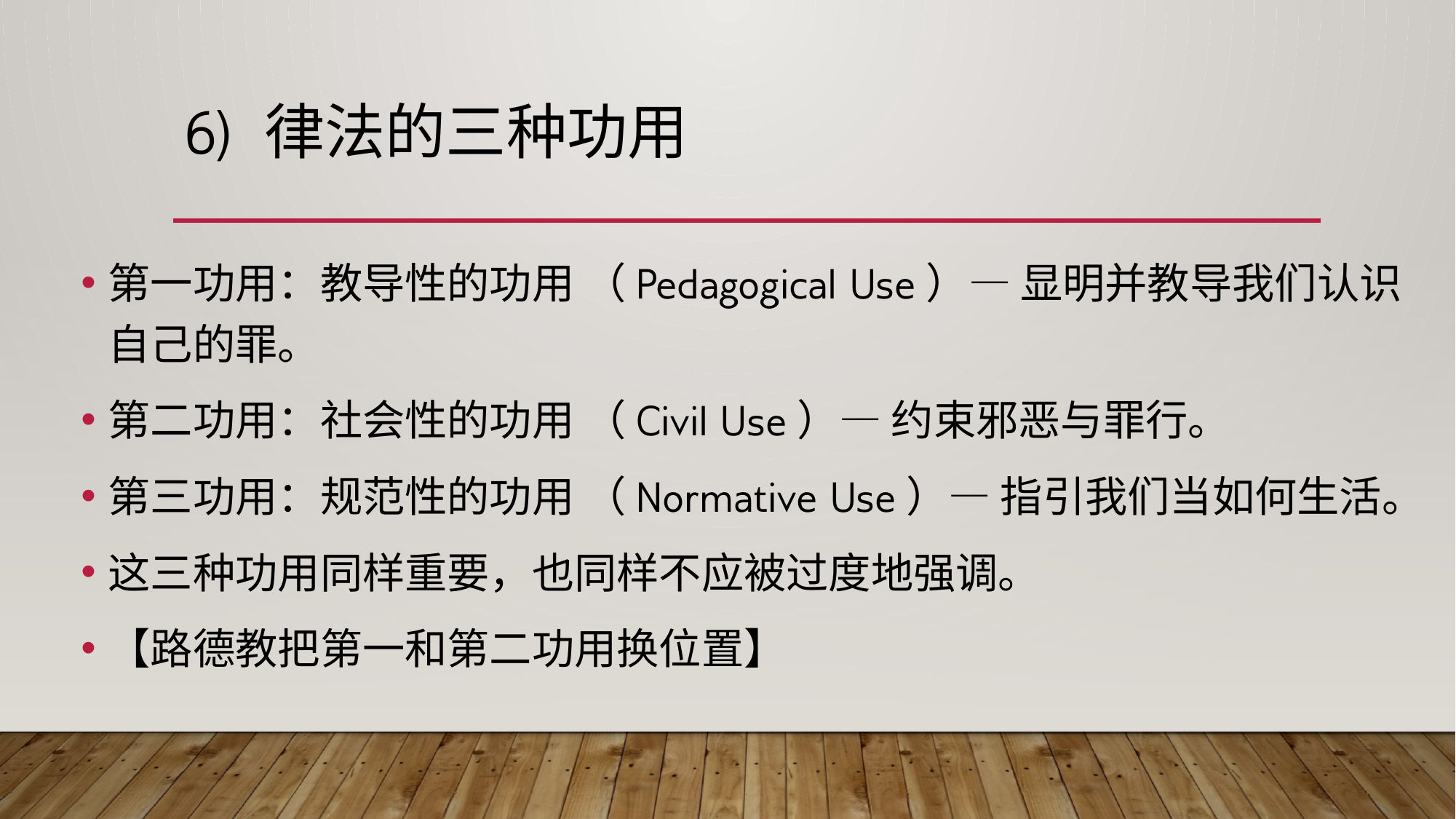

# 6) 律法的三种功用
第一功用：教导性的功用 （Pedagogical Use）— 显明并教导我们认识自己的罪。
第二功用：社会性的功用 （Civil Use）— 约束邪恶与罪行。
第三功用：规范性的功用 （Normative Use）— 指引我们当如何生活。
这三种功用同样重要，也同样不应被过度地强调。
【路德教把第一和第二功用换位置】